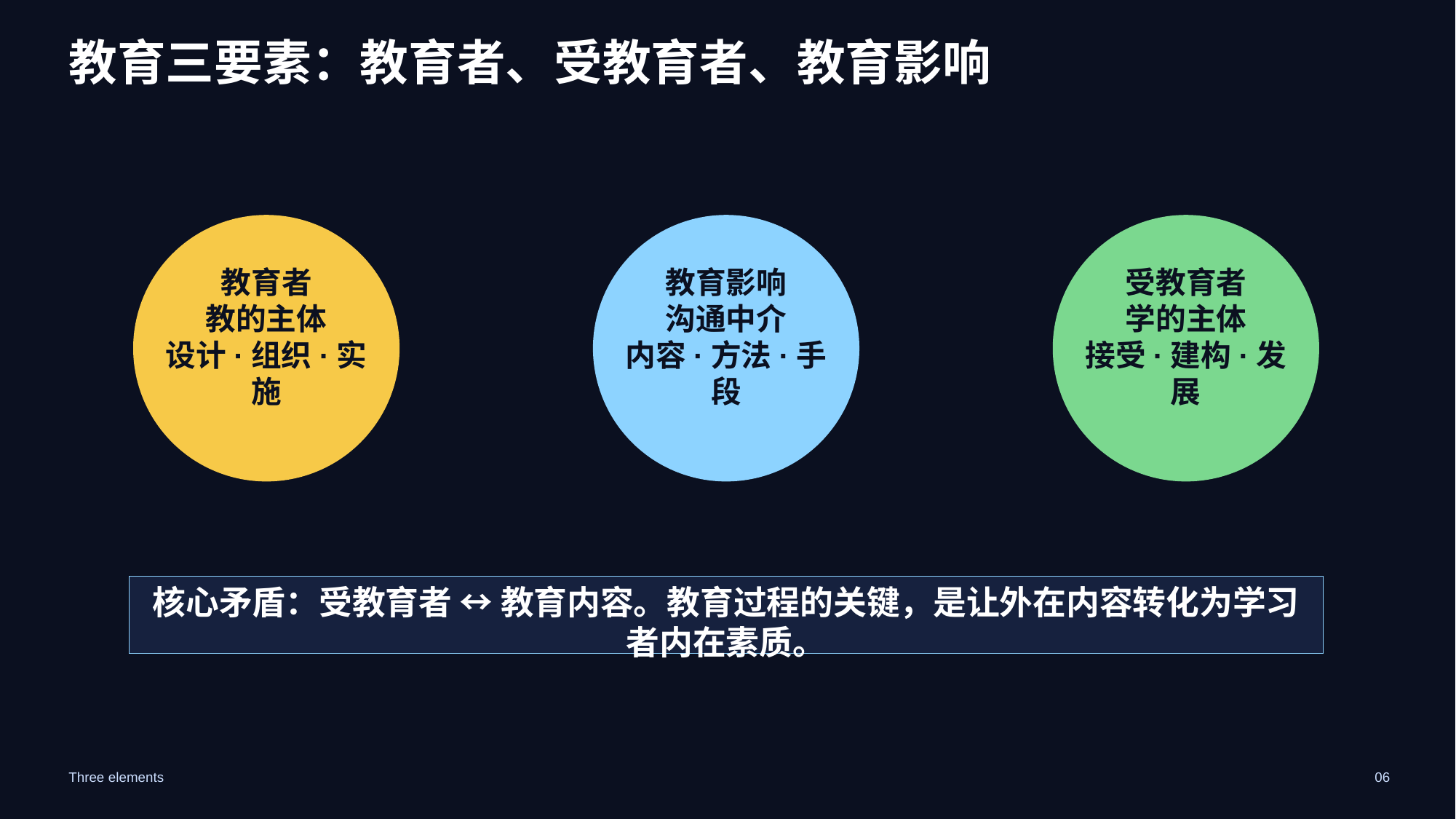

# 教育三要素
教育三要素：教育者、受教育者、教育影响

教育者
教的主体
设计·组织·实施
教育影响
沟通中介
内容·方法·手段
受教育者
学的主体
接受·建构·发展
核心矛盾：受教育者 ↔ 教育内容。教育过程的关键，是让外在内容转化为学习者内在素质。
Three elements
06